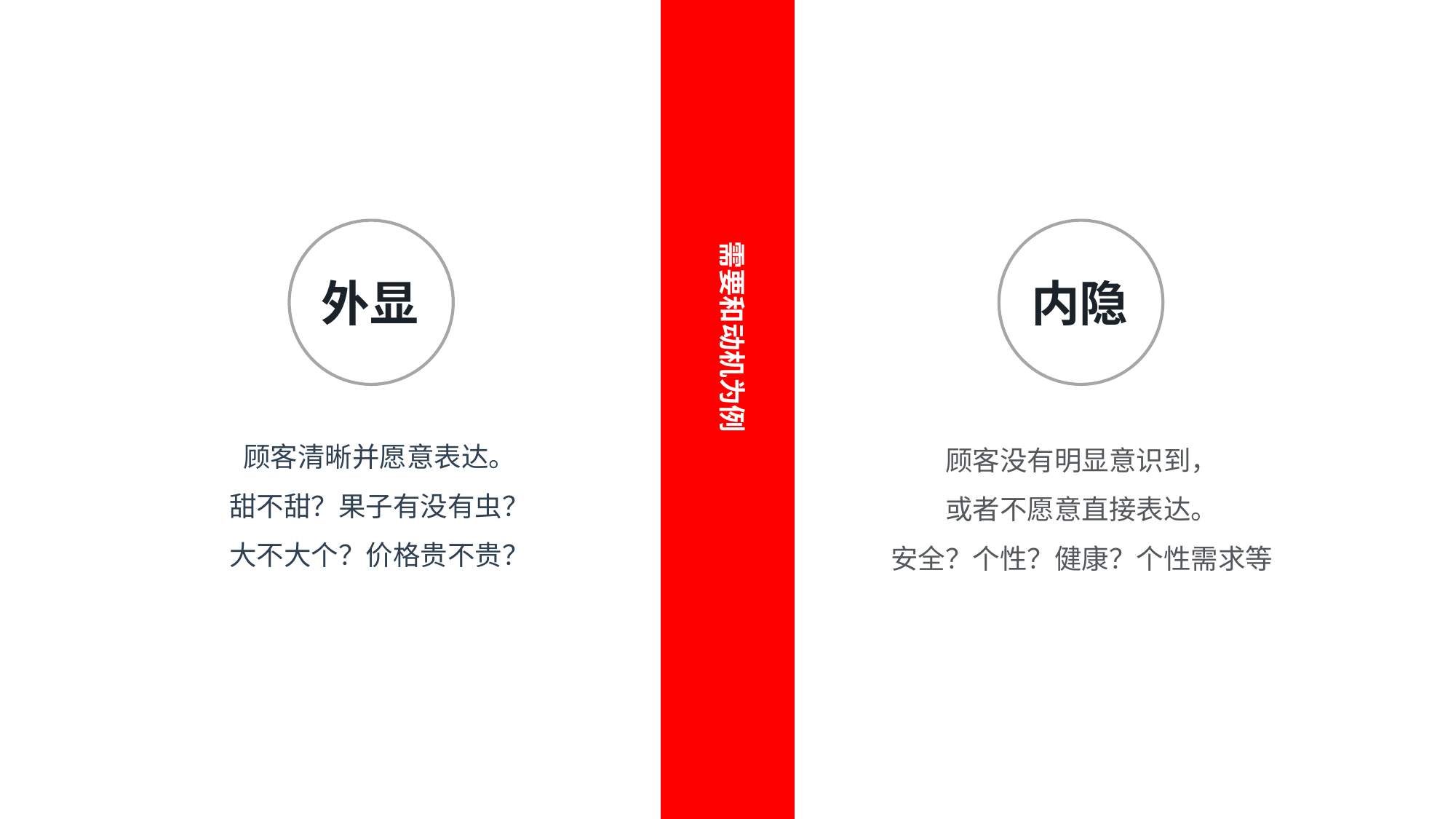

外显

内隐
需要和动机为例
顾客清晰并愿意表达。
甜不甜？果子有没有虫？
大不大个？价格贵不贵？
顾客没有明显意识到，
或者不愿意直接表达。
安全？个性？健康？个性需求等